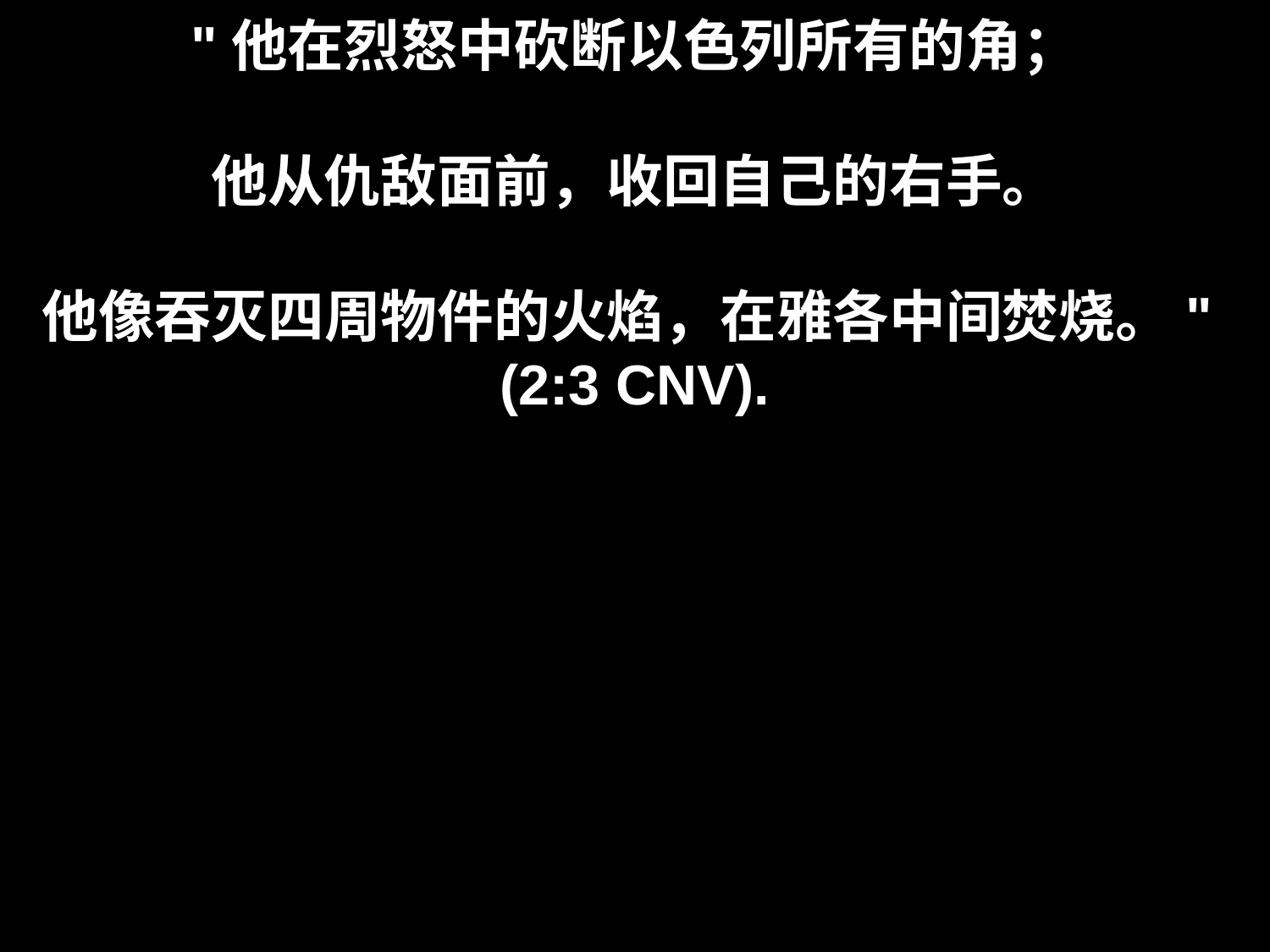

# "他在烈怒中砍断以色列所有的角； 他从仇敌面前，收回自己的右手。 他像吞灭四周物件的火焰，在雅各中间焚烧。" (2:3 CNV).